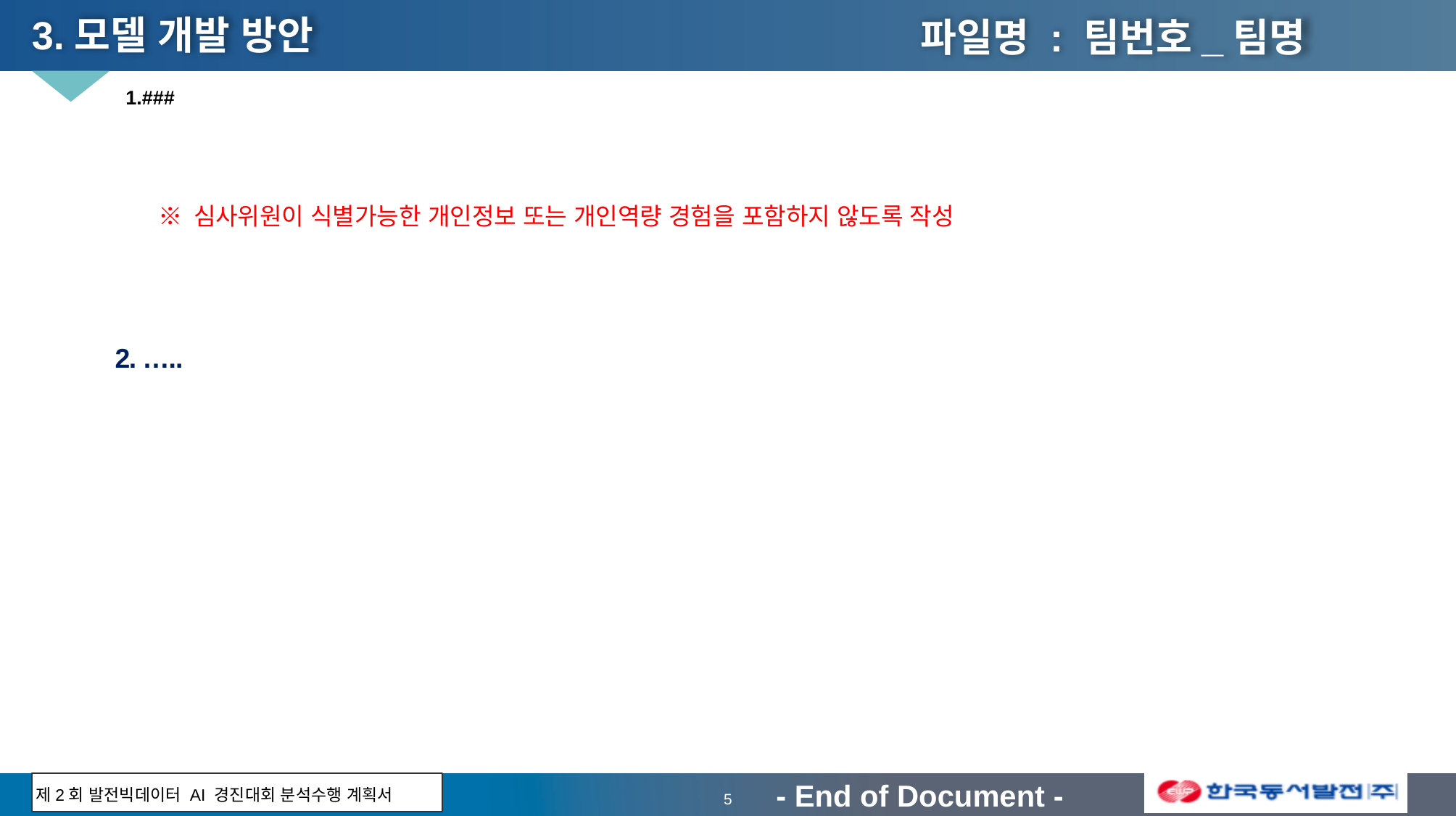

# 3.모델 개발 방안
파일명 : 팀번호_팀명
1.###
※ 심사위원이 식별가능한 개인정보 또는 개인역량 경험을 포함하지 않도록 작성
2. …..
- End of Document -